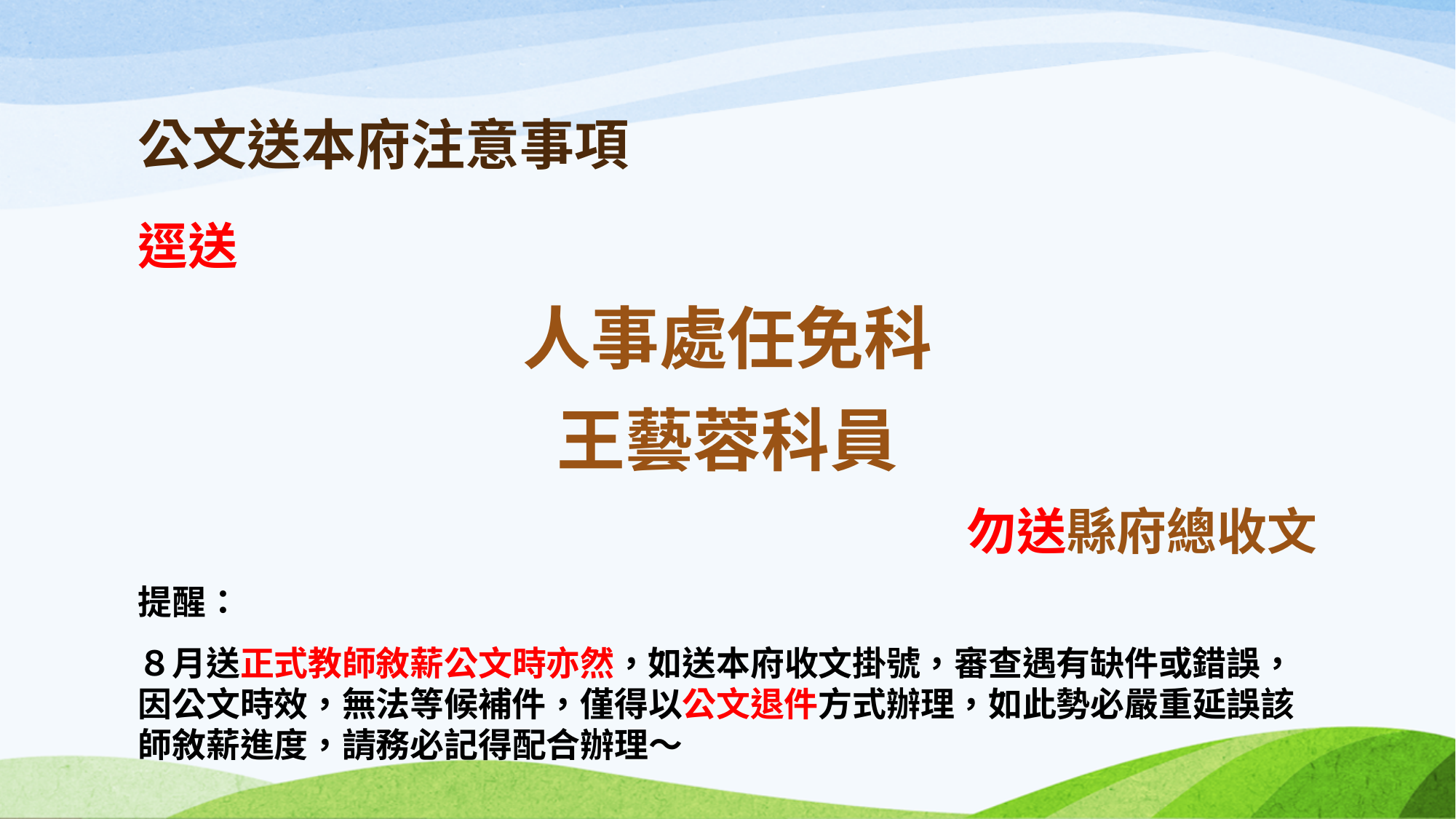

# 公文送本府注意事項
逕送
人事處任免科
王藝蓉科員
勿送縣府總收文
提醒：
８月送正式教師敘薪公文時亦然，如送本府收文掛號，審查遇有缺件或錯誤，因公文時效，無法等候補件，僅得以公文退件方式辦理，如此勢必嚴重延誤該師敘薪進度，請務必記得配合辦理～